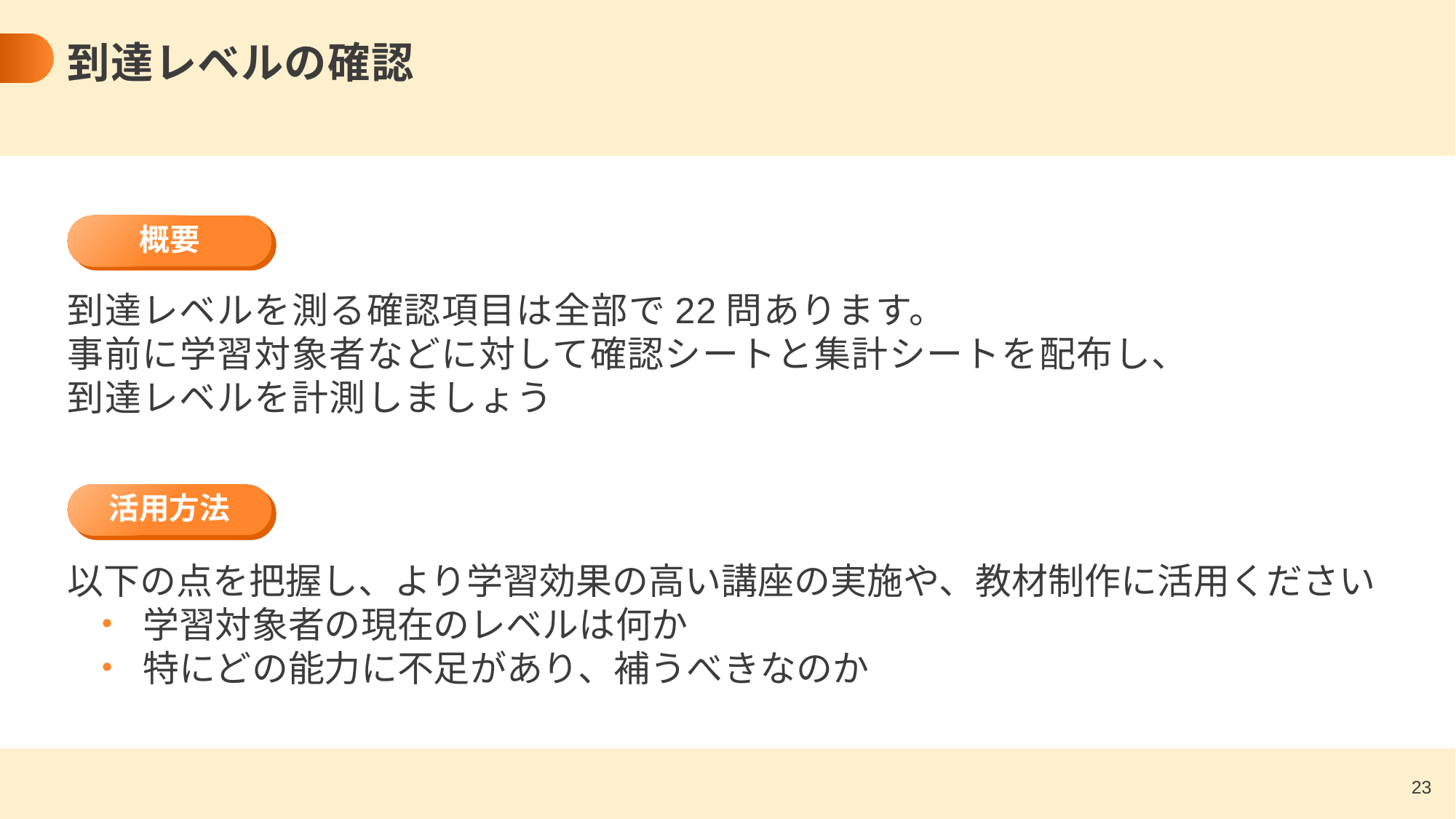

# 到達レベルの確認

概要
到達レベルを測る確認項目は全部で22問あります。
事前に学習対象者などに対して確認シートと集計シートを配布し、
到達レベルを計測しましょう
活用方法
以下の点を把握し、より学習効果の高い講座の実施や、教材制作に活用ください
学習対象者の現在のレベルは何か
特にどの能力に不足があり、補うべきなのか